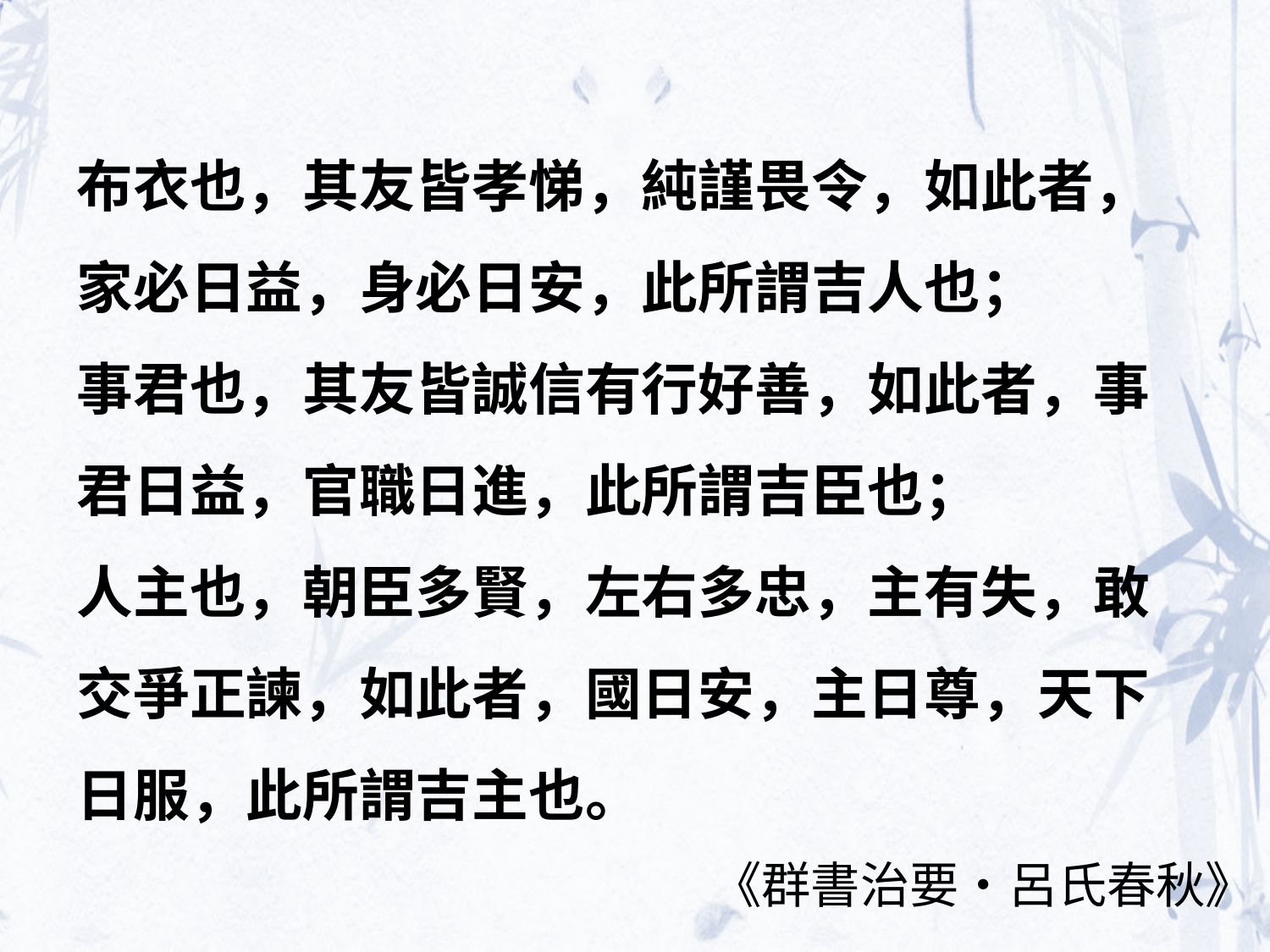

布衣也，其友皆孝悌，純謹畏令，如此者，家必日益，身必日安，此所謂吉人也；
事君也，其友皆誠信有行好善，如此者，事君日益，官職日進，此所謂吉臣也；
人主也，朝臣多賢，左右多忠，主有失，敢交爭正諫，如此者，國日安，主日尊，天下日服，此所謂吉主也。
《群書治要•呂氏春秋》